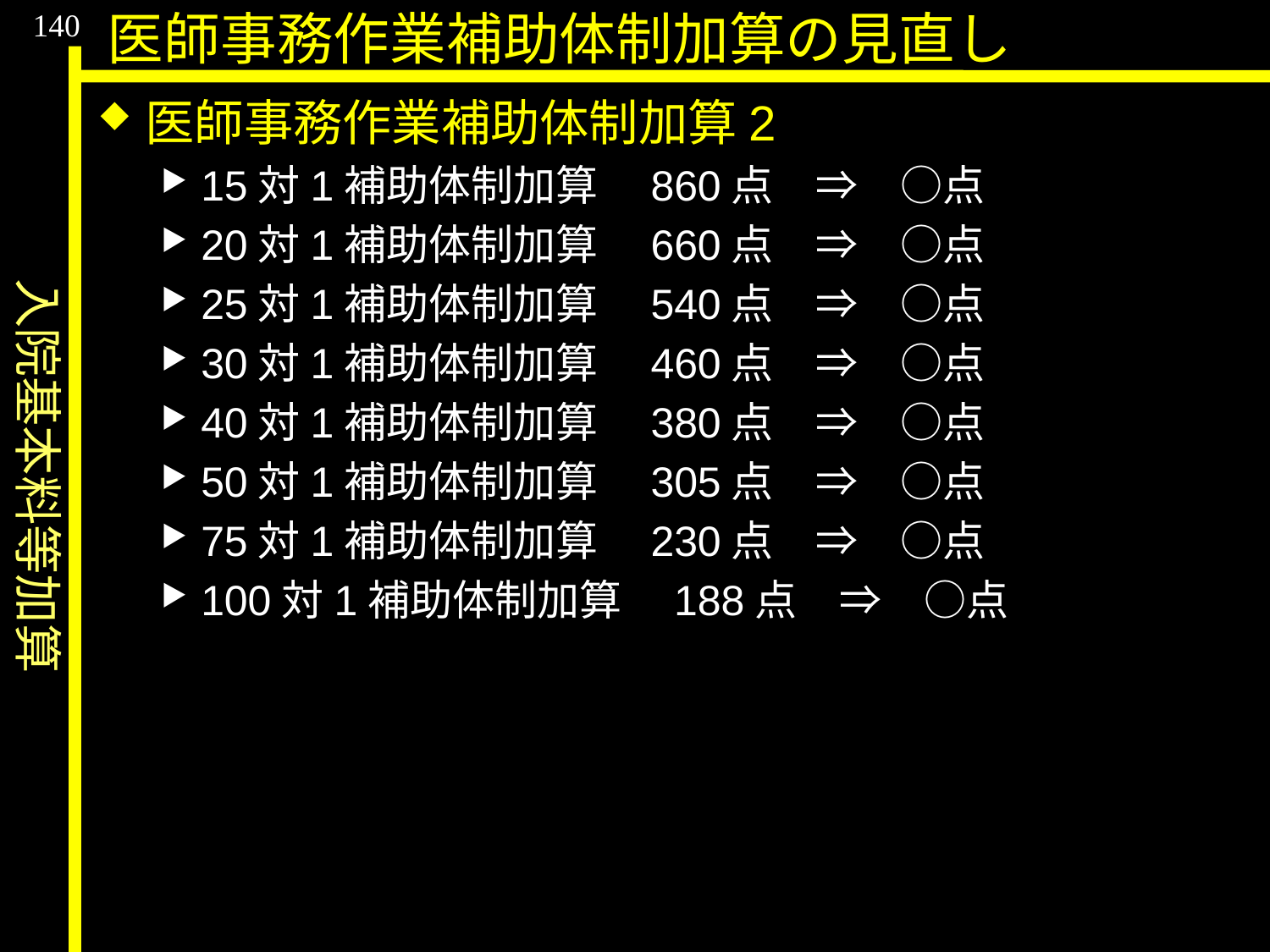

入院基本料等加算
140
医師事務作業補助体制加算の見直し

医師事務作業補助体制加算2
15対1補助体制加算　860点　⇒　○点
20対1補助体制加算　660点　⇒　○点
25対1補助体制加算　540点　⇒　○点
30対1補助体制加算　460点　⇒　○点
40対1補助体制加算　380点　⇒　○点
50対1補助体制加算　305点　⇒　○点
75対1補助体制加算　230点　⇒　○点
100対1補助体制加算　188点　⇒　○点